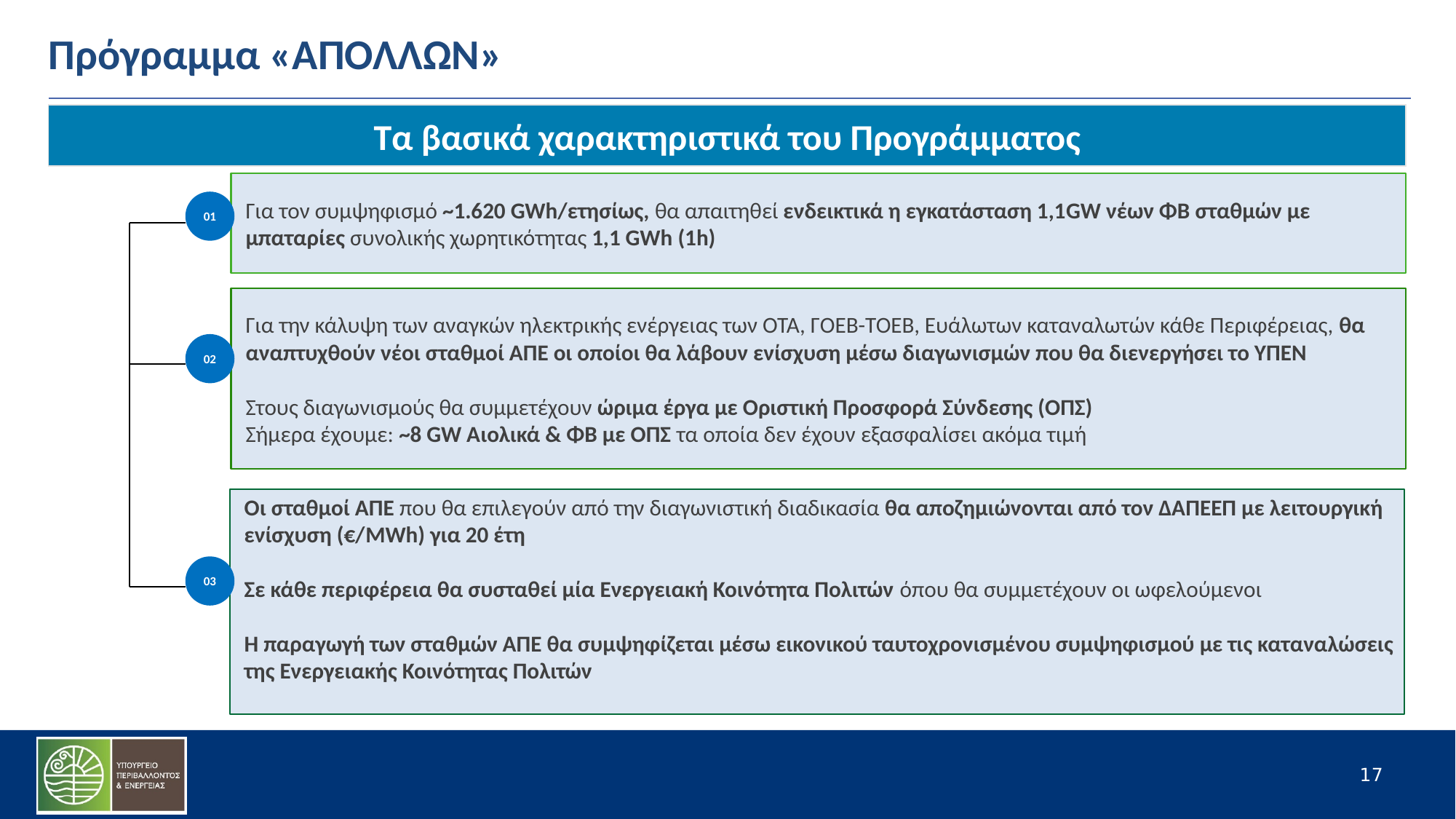

# Πρόγραμμα «ΑΠΟΛΛΩΝ»
Τα βασικά χαρακτηριστικά του Προγράμματος
Για τον συμψηφισμό ~1.620 GWh/ετησίως, θα απαιτηθεί ενδεικτικά η εγκατάσταση 1,1GW νέων ΦΒ σταθμών με μπαταρίες συνολικής χωρητικότητας 1,1 GWh (1h)
01
Για την κάλυψη των αναγκών ηλεκτρικής ενέργειας των ΟΤΑ, ΓΟΕΒ-ΤΟΕΒ, Ευάλωτων καταναλωτών κάθε Περιφέρειας, θα αναπτυχθούν νέοι σταθμοί ΑΠΕ οι οποίοι θα λάβουν ενίσχυση μέσω διαγωνισμών που θα διενεργήσει το ΥΠΕΝ

Στους διαγωνισμούς θα συμμετέχουν ώριμα έργα με Οριστική Προσφορά Σύνδεσης (ΟΠΣ)
Σήμερα έχουμε: ~8 GW Αιολικά & ΦΒ με ΟΠΣ τα οποία δεν έχουν εξασφαλίσει ακόμα τιμή
02
添加标题
Οι σταθμοί ΑΠΕ που θα επιλεγούν από την διαγωνιστική διαδικασία θα αποζημιώνονται από τον ΔΑΠΕΕΠ με λειτουργική ενίσχυση (€/MWh) για 20 έτη

Σε κάθε περιφέρεια θα συσταθεί μία Ενεργειακή Κοινότητα Πολιτών όπου θα συμμετέχουν οι ωφελούμενοι

Η παραγωγή των σταθμών ΑΠΕ θα συμψηφίζεται μέσω εικονικού ταυτοχρονισμένου συμψηφισμού με τις καταναλώσεις της Ενεργειακής Κοινότητας Πολιτών

03
17